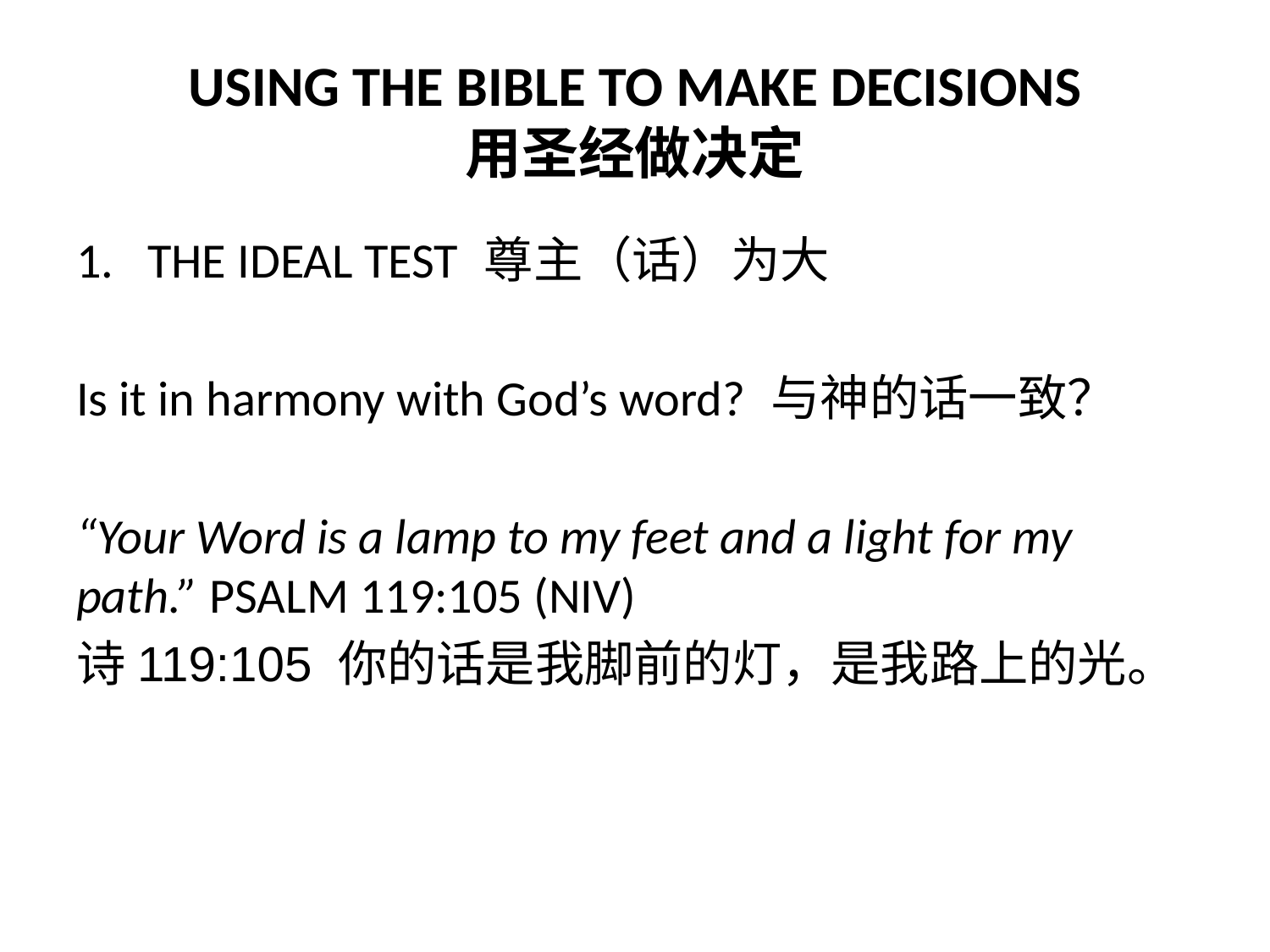

# USING THE BIBLE TO MAKE DECISIONS 用圣经做决定
THE IDEAL TEST 尊主（话）为大

Is it in harmony with God’s word? 与神的话一致？

“Your Word is a lamp to my feet and a light for my path.” PSALM 119:105 (NIV)
诗119:105 你的话是我脚前的灯，是我路上的光。